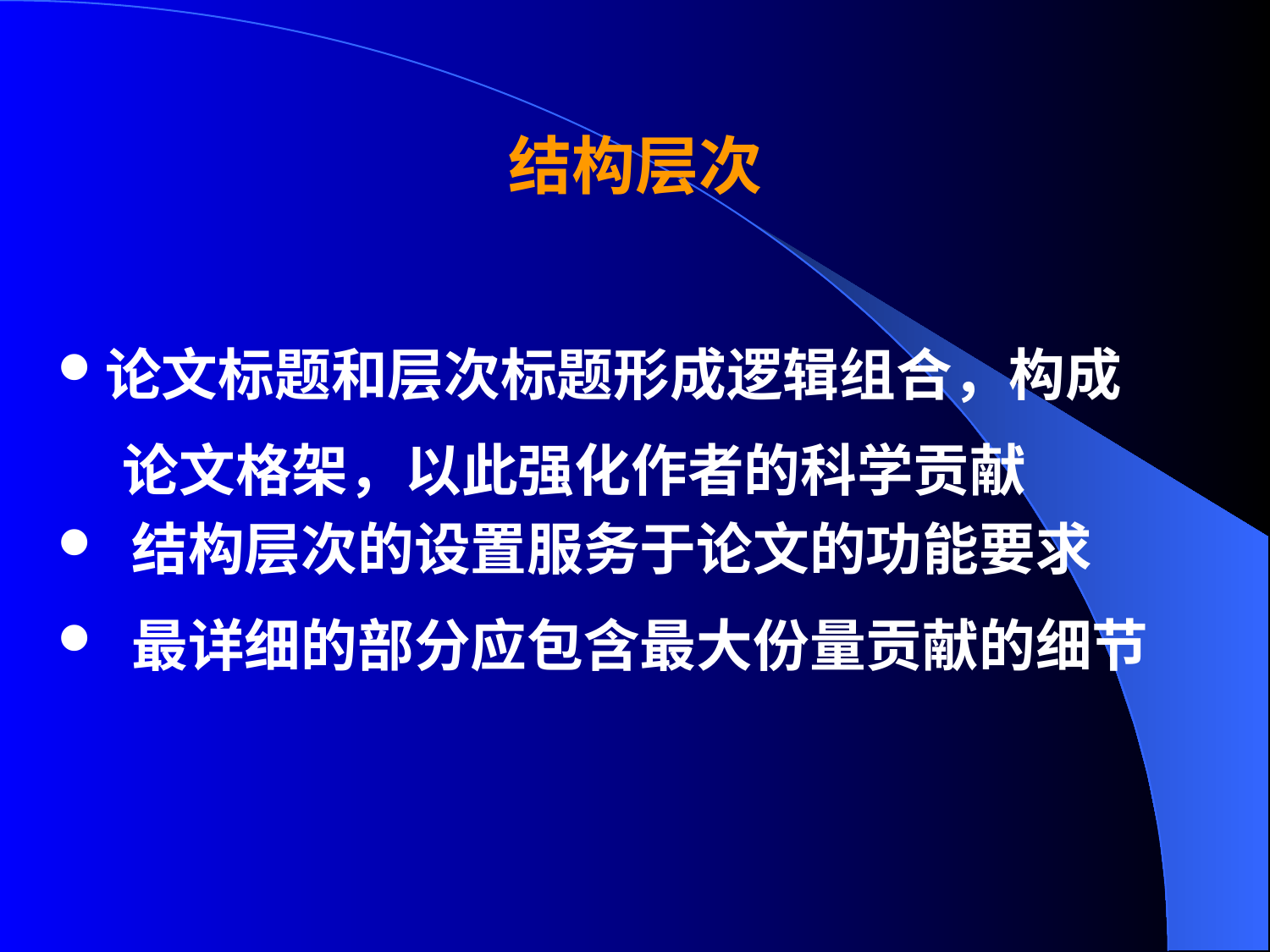

# 结构层次
论文标题和层次标题形成逻辑组合，构成
    论文格架，以此强化作者的科学贡献
 结构层次的设置服务于论文的功能要求
 最详细的部分应包含最大份量贡献的细节